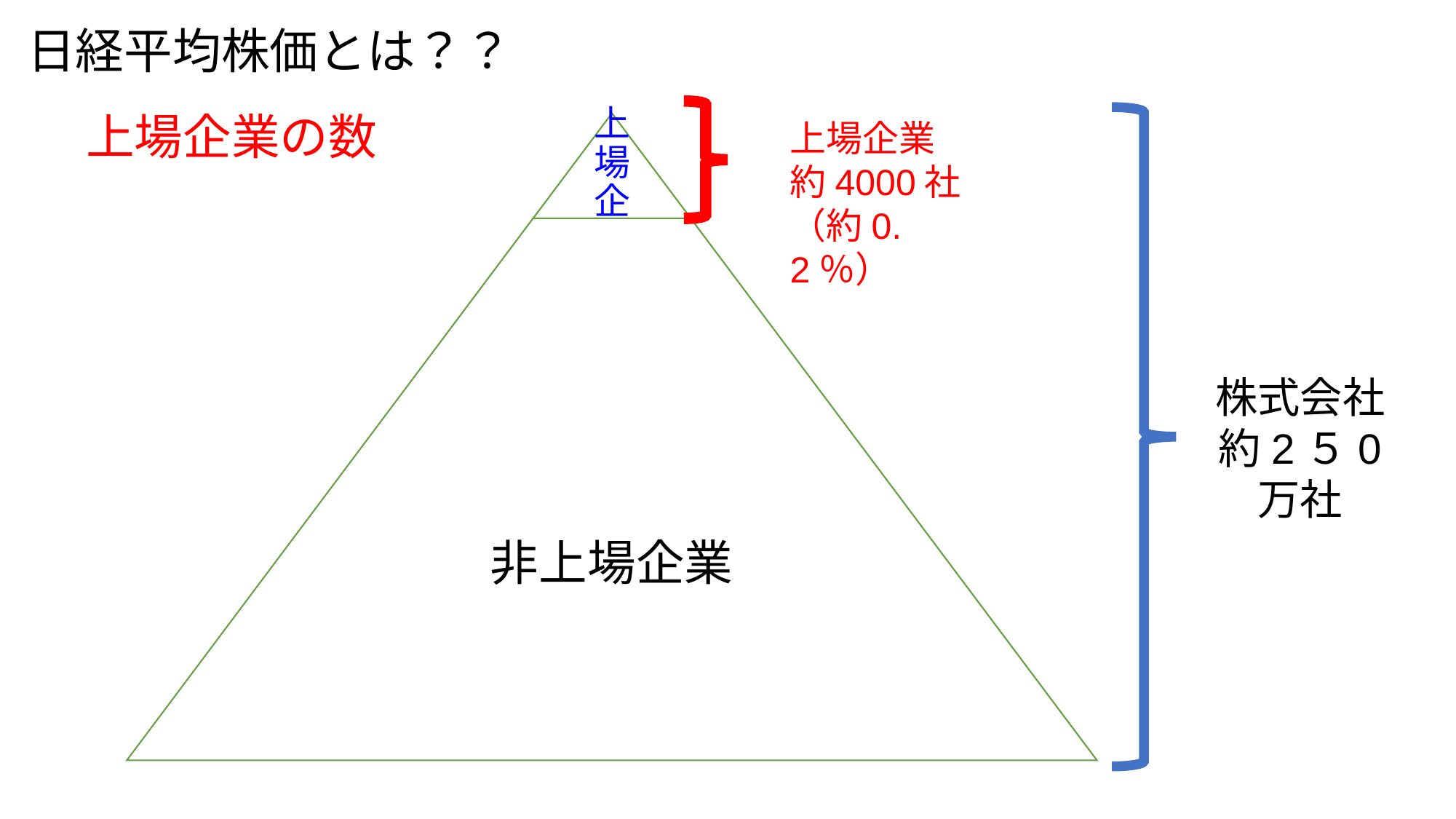

日経平均株価とは？？
上場企業の数

上場企業
約4000社
（約0.2％）
上場企業
非上場企業
株式会社
約2５0
万社